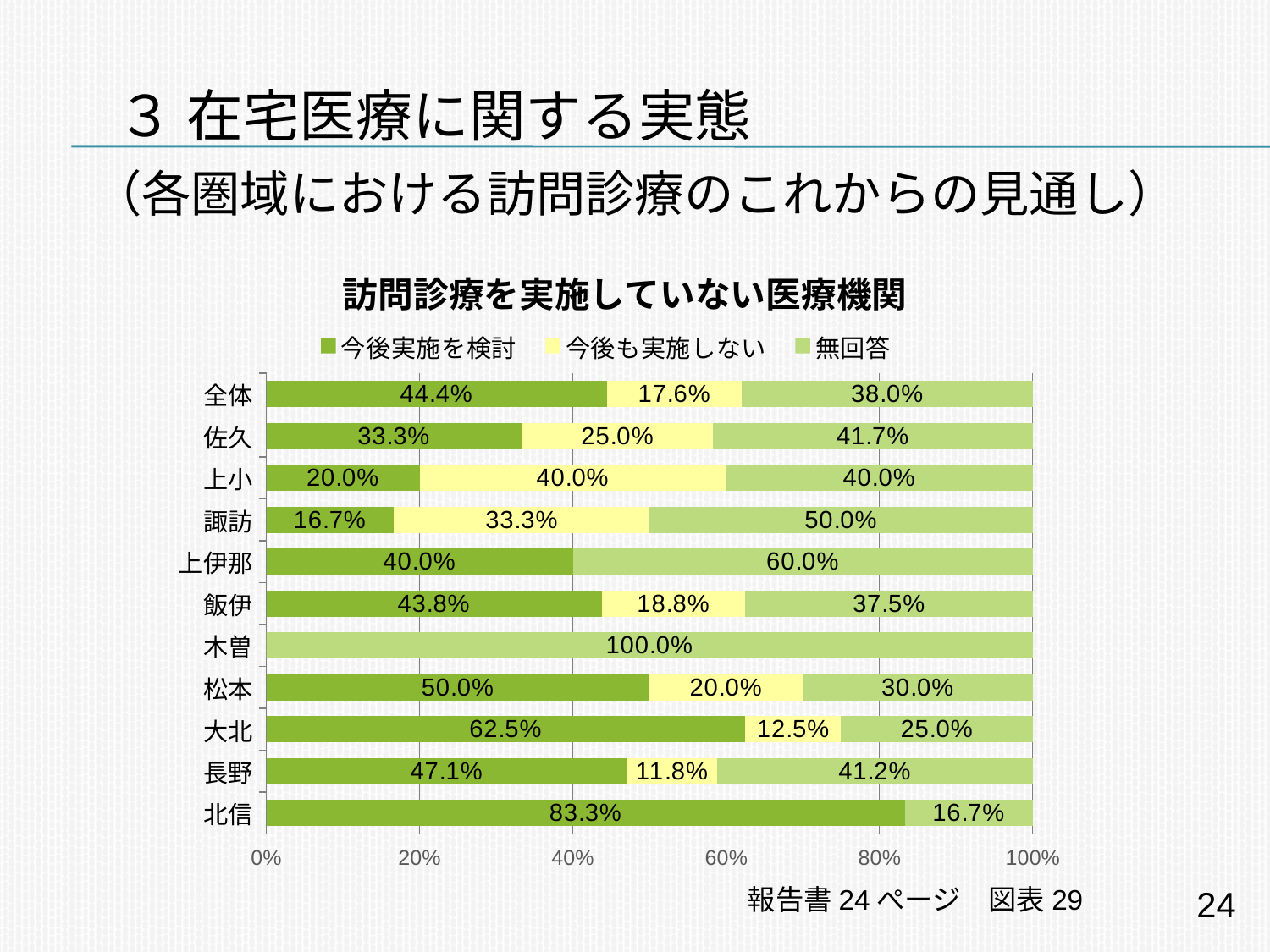

# ３ 在宅医療に関する実態
（各圏域における訪問診療のこれからの見通し）

### Chart

| Category | 今後実施を検討 | 今後も実施しない | 無回答 |
|---|---|---|---|
| 全体 | 0.4444444444444444 | 0.17592592592592593 | 0.37962962962963176 |
| 佐久 | 0.3333333333333333 | 0.25 | 0.41666666666666813 |
| 上小 | 0.2 | 0.4 | 0.4 |
| 諏訪 | 0.16666666666666666 | 0.3333333333333333 | 0.5 |
| 上伊那 | 0.4 | 0.0 | 0.6000000000000006 |
| 飯伊 | 0.43750000000000117 | 0.18750000000000044 | 0.37500000000000117 |
| 木曽 | 0.0 | 0.0 | 1.0 |
| 松本 | 0.5 | 0.2 | 0.3000000000000003 |
| 大北 | 0.6250000000000024 | 0.125 | 0.25 |
| 長野 | 0.4705882352941194 | 0.11764705882352942 | 0.41176470588235464 |
| 北信 | 0.8333333333333337 | 0.0 | 0.16666666666666666 |
訪問診療を実施していない医療機関

報告書24ぺージ　図表29
24